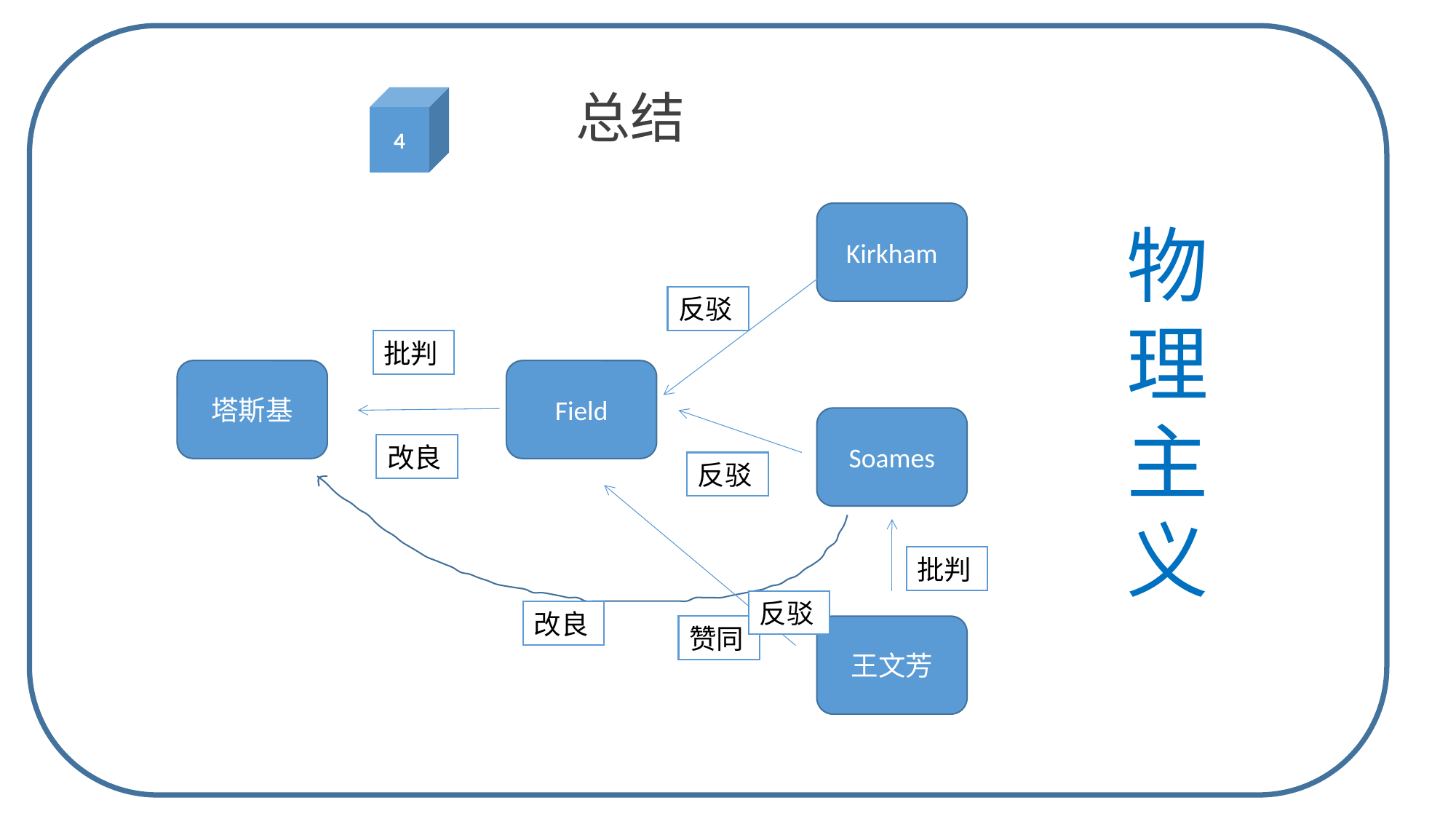

总结
4
Kirkham
物理主义
反驳
批判
塔斯基
Field
Soames
改良
反驳

批判
反驳
改良
赞同
王文芳